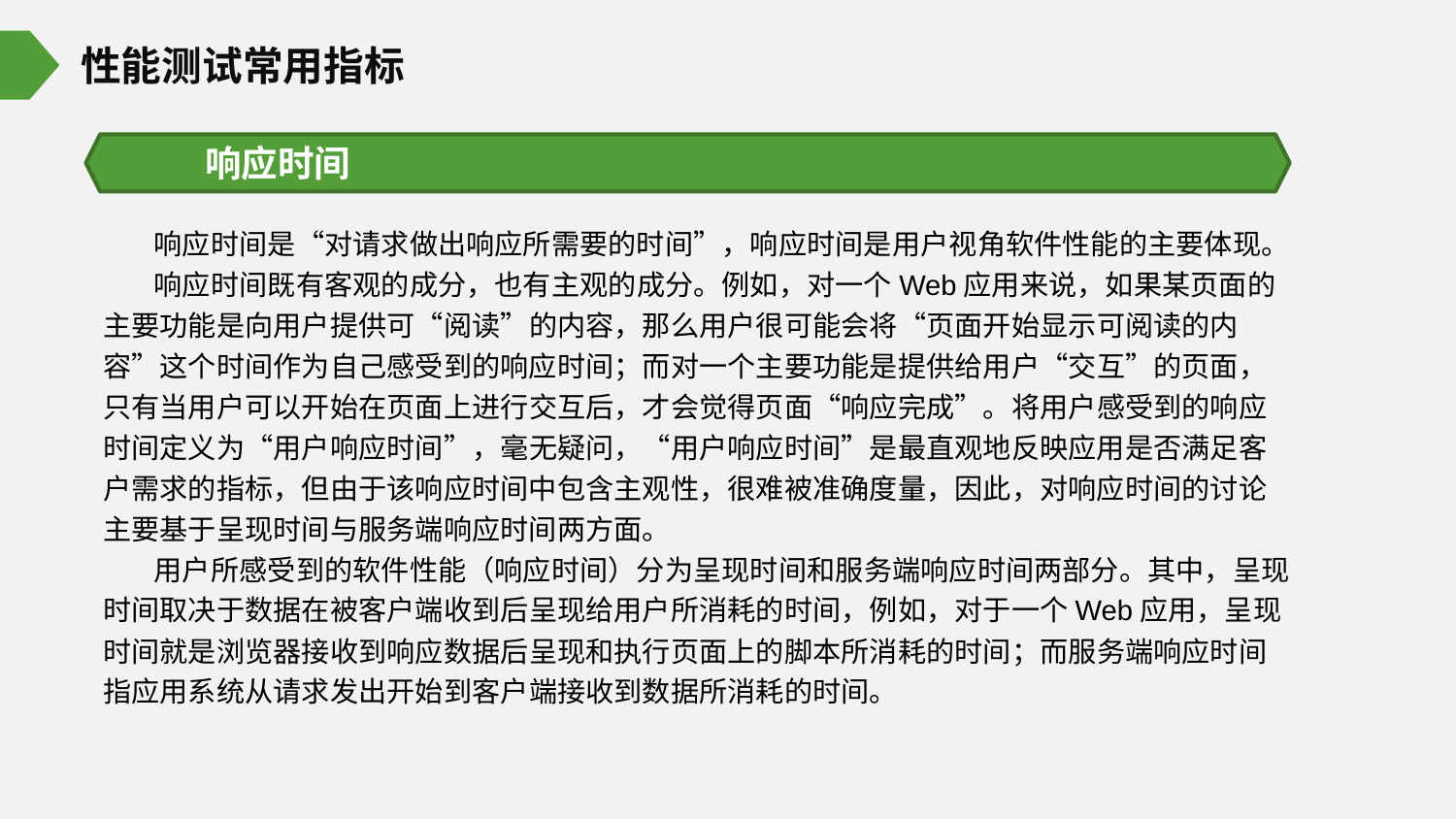

性能测试常用指标
响应时间
       响应时间是“对请求做出响应所需要的时间”，响应时间是用户视角软件性能的主要体现。
       响应时间既有客观的成分，也有主观的成分。例如，对一个Web应用来说，如果某页面的主要功能是向用户提供可“阅读”的内容，那么用户很可能会将“页面开始显示可阅读的内容”这个时间作为自己感受到的响应时间；而对一个主要功能是提供给用户“交互”的页面，只有当用户可以开始在页面上进行交互后，才会觉得页面“响应完成”。将用户感受到的响应时间定义为“用户响应时间”，毫无疑问，“用户响应时间”是最直观地反映应用是否满足客户需求的指标，但由于该响应时间中包含主观性，很难被准确度量，因此，对响应时间的讨论主要基于呈现时间与服务端响应时间两方面。
       用户所感受到的软件性能（响应时间）分为呈现时间和服务端响应时间两部分。其中，呈现时间取决于数据在被客户端收到后呈现给用户所消耗的时间，例如，对于一个Web应用，呈现时间就是浏览器接收到响应数据后呈现和执行页面上的脚本所消耗的时间；而服务端响应时间指应用系统从请求发出开始到客户端接收到数据所消耗的时间。